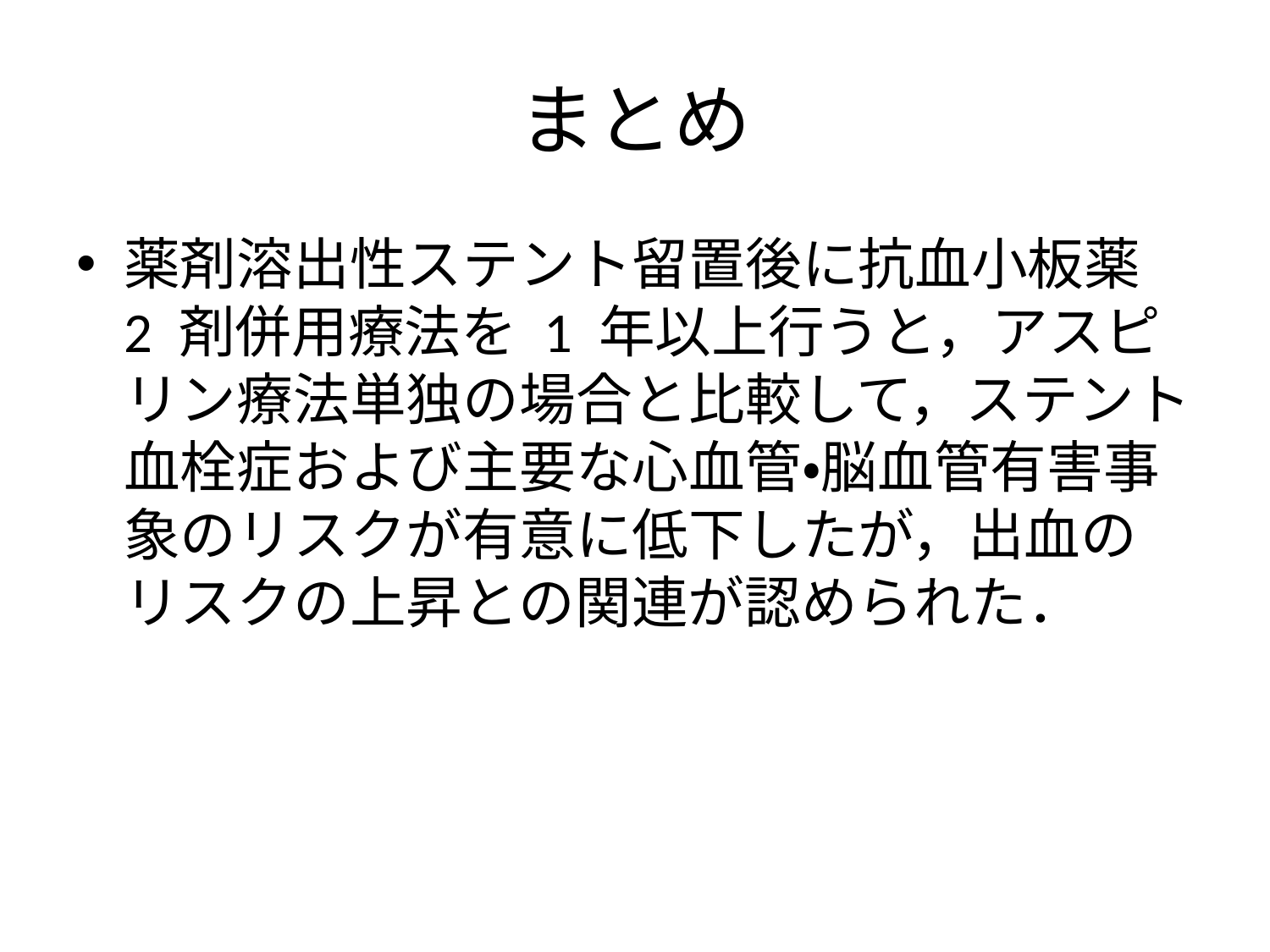

# まとめ
薬剤溶出性ステント留置後に抗血小板薬 2 剤併用療法を 1 年以上行うと，アスピリン療法単独の場合と比較して，ステント血栓症および主要な心血管・脳血管有害事象のリスクが有意に低下したが，出血のリスクの上昇との関連が認められた．